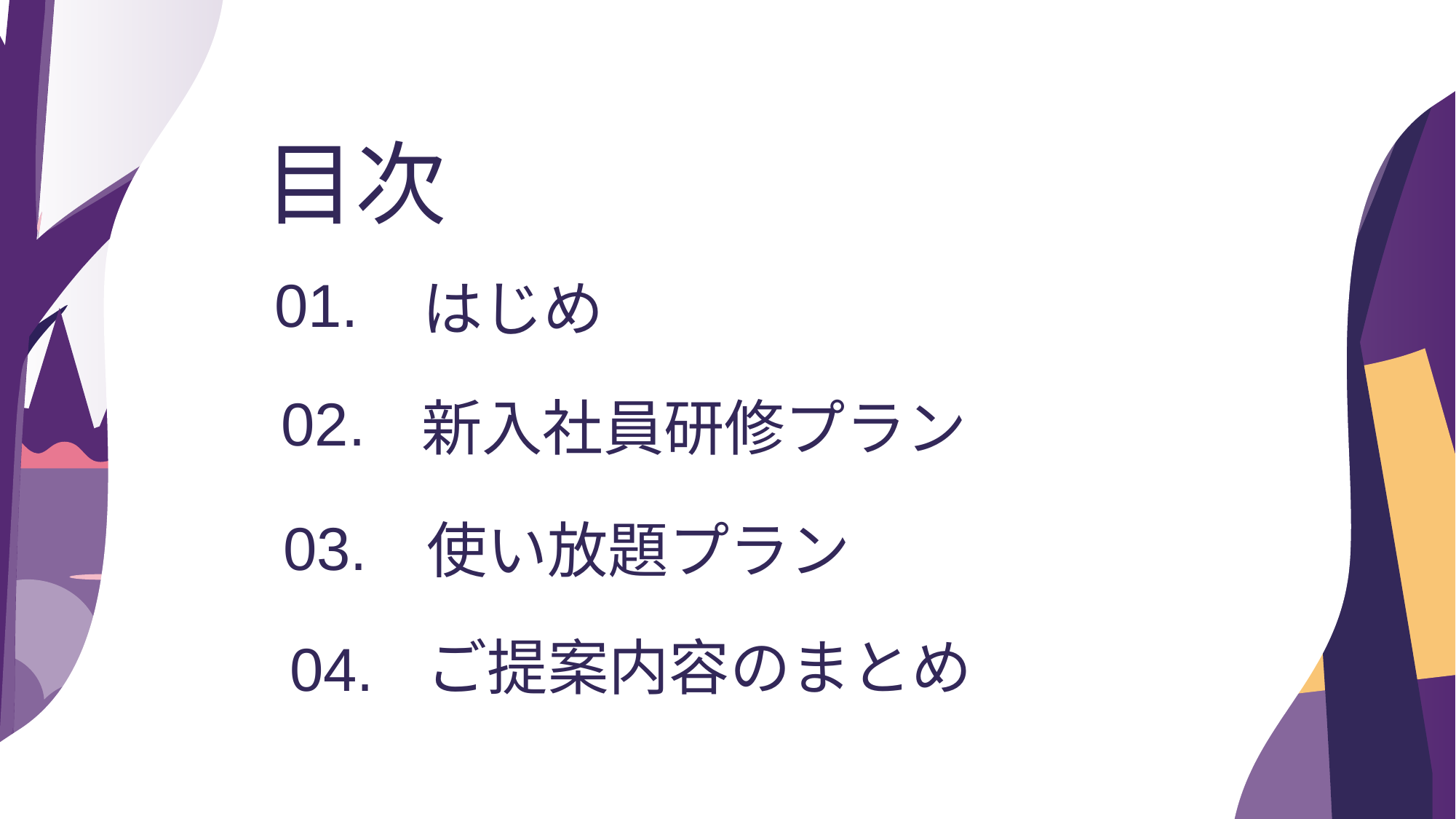

目次
はじめ
01.
# 02.
新入社員研修プラン
03.
使い放題プラン
04.
ご提案内容のまとめ